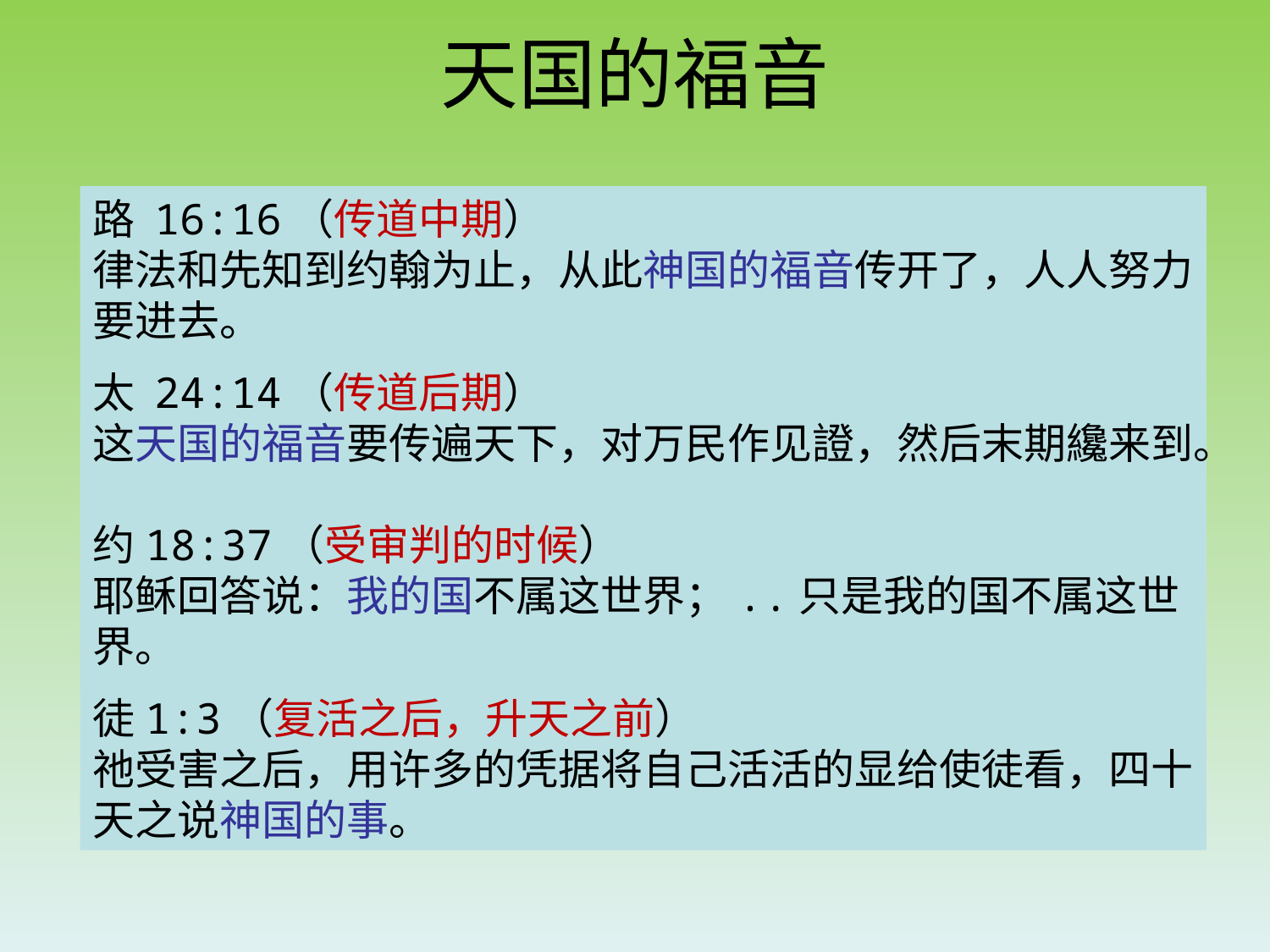

# 天国的福音
路 16:16（传道中期）
律法和先知到约翰为止，从此神国的福音传开了，人人努力要进去。
太 24:14（传道后期）
这天国的福音要传遍天下，对万民作见證，然后末期纔来到。

约18:37（受审判的时候）
耶稣回答说：我的国不属这世界；..只是我的国不属这世界。
徒1:3（复活之后，升天之前）
祂受害之后，用许多的凭据将自己活活的显给使徒看，四十天之说神国的事。